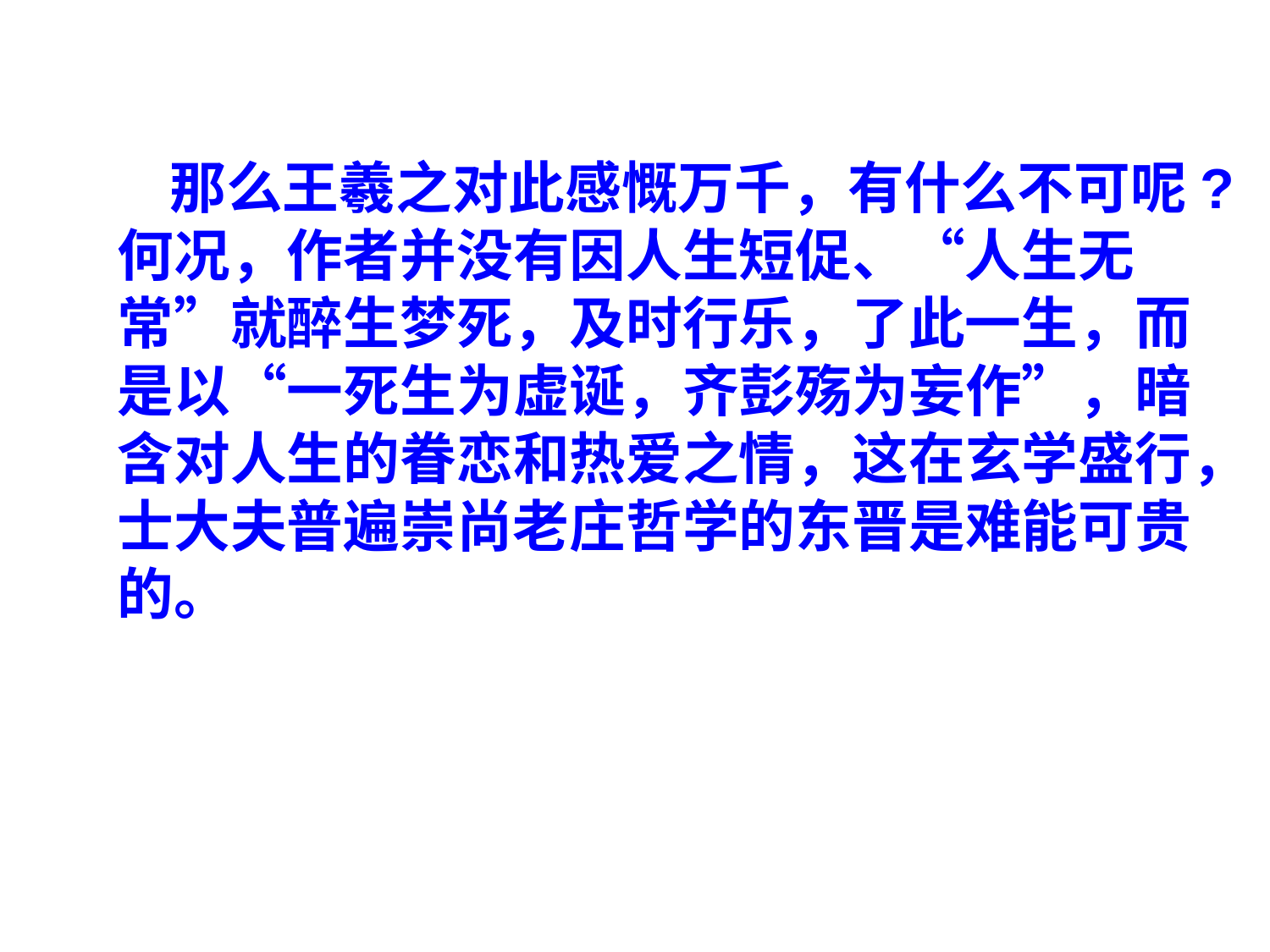

那么王羲之对此感慨万千，有什么不可呢?何况，作者并没有因人生短促、“人生无常”就醉生梦死，及时行乐，了此一生，而是以“一死生为虚诞，齐彭殇为妄作”，暗含对人生的眷恋和热爱之情，这在玄学盛行，士大夫普遍崇尚老庄哲学的东晋是难能可贵的。